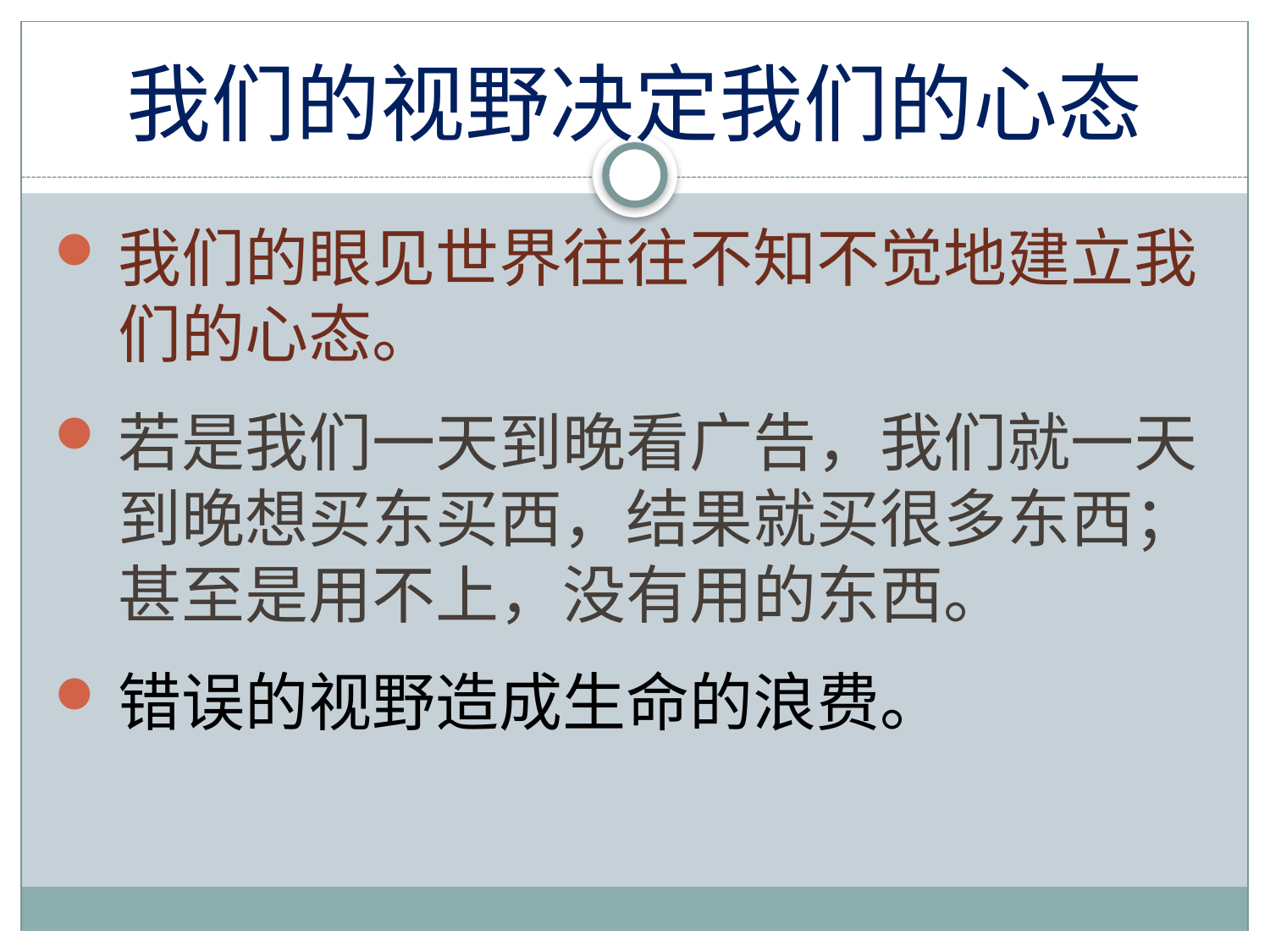

# 我们的视野决定我们的心态
我们的眼见世界往往不知不觉地建立我们的心态。
若是我们一天到晚看广告，我们就一天到晚想买东买西，结果就买很多东西；甚至是用不上，没有用的东西。
错误的视野造成生命的浪费。